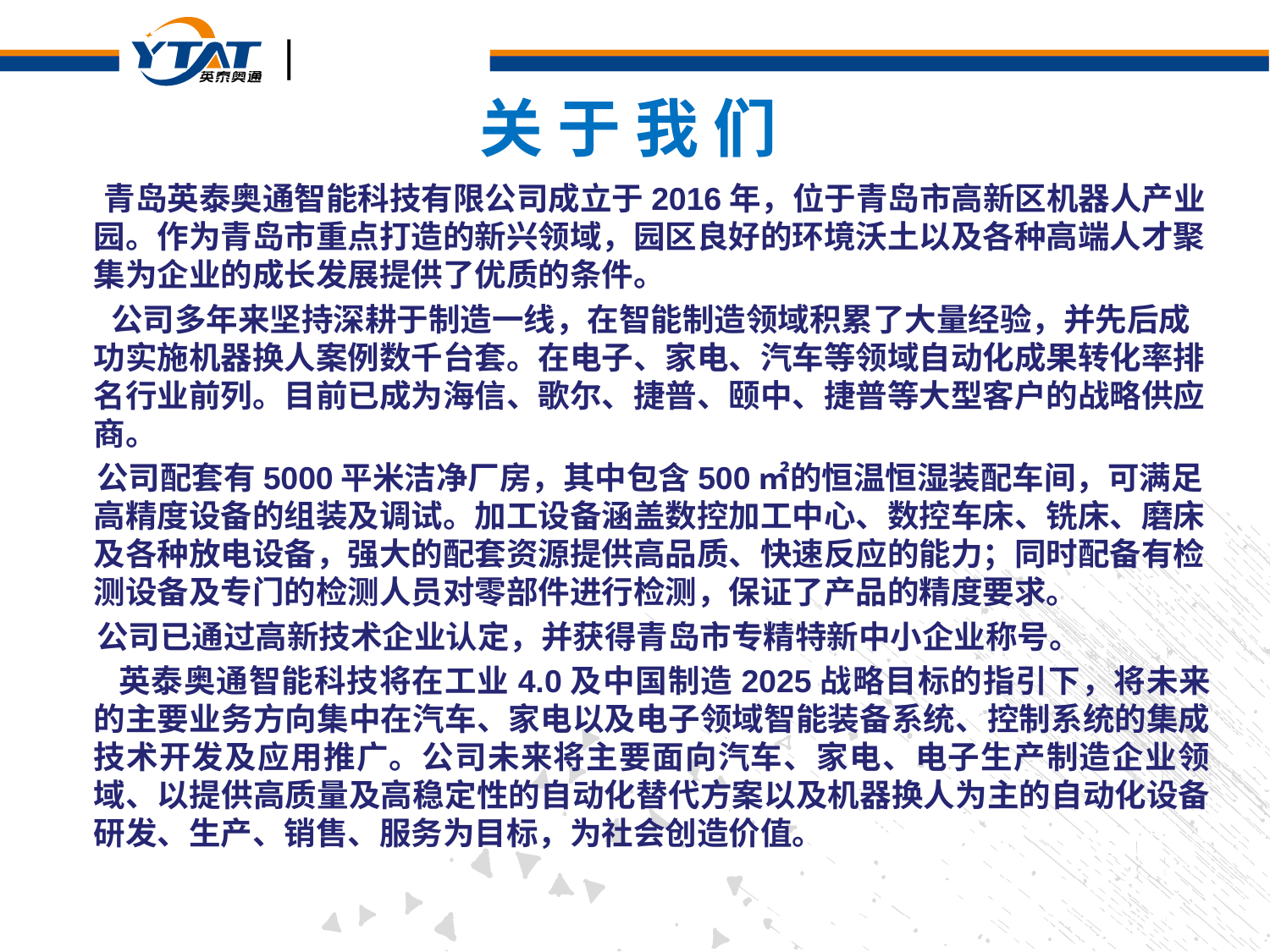

关 于 我 们
       青岛英泰奥通智能科技有限公司成立于2016年，位于青岛市高新区机器人产业园。作为青岛市重点打造的新兴领域，园区良好的环境沃土以及各种高端人才聚集为企业的成长发展提供了优质的条件。
        公司多年来坚持深耕于制造一线，在智能制造领域积累了大量经验，并先后成功实施机器换人案例数千台套。在电子、家电、汽车等领域自动化成果转化率排名行业前列。目前已成为海信、歌尔、捷普、颐中、捷普等大型客户的战略供应商。
      公司配套有5000平米洁净厂房，其中包含500㎡的恒温恒湿装配车间，可满足高精度设备的组装及调试。加工设备涵盖数控加工中心、数控车床、铣床、磨床及各种放电设备，强大的配套资源提供高品质、快速反应的能力；同时配备有检测设备及专门的检测人员对零部件进行检测，保证了产品的精度要求。
      公司已通过高新技术企业认定，并获得青岛市专精特新中小企业称号。
  英泰奥通智能科技将在工业4.0及中国制造2025战略目标的指引下，将未来的主要业务方向集中在汽车、家电以及电子领域智能装备系统、控制系统的集成技术开发及应用推广。公司未来将主要面向汽车、家电、电子生产制造企业领域、以提供高质量及高稳定性的自动化替代方案以及机器换人为主的自动化设备研发、生产、销售、服务为目标，为社会创造价值。